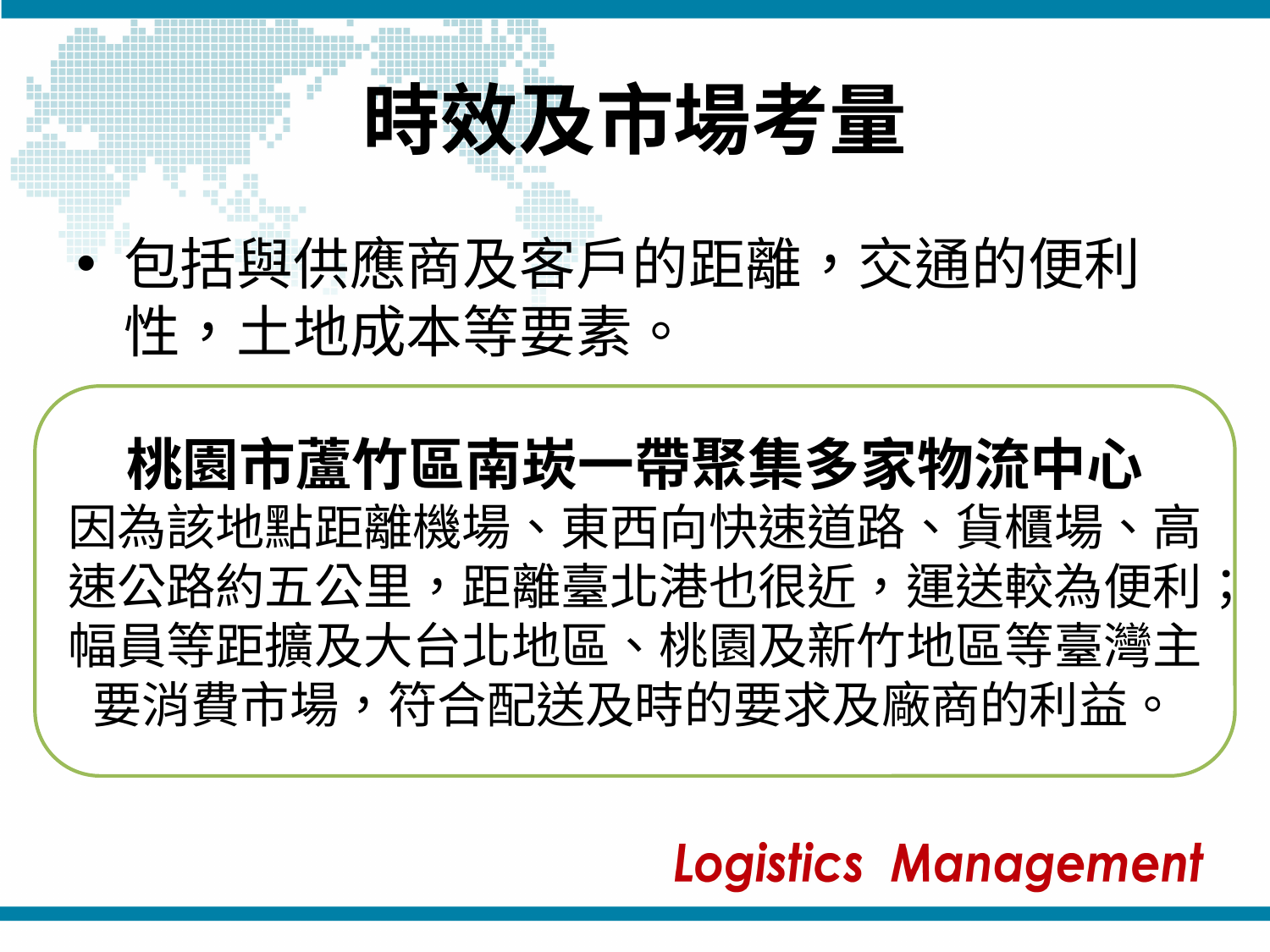

# 時效及市場考量
包括與供應商及客戶的距離，交通的便利性，土地成本等要素。
桃園市蘆竹區南崁一帶聚集多家物流中心
因為該地點距離機場、東西向快速道路、貨櫃場、高速公路約五公里，距離臺北港也很近，運送較為便利；幅員等距擴及大台北地區、桃園及新竹地區等臺灣主要消費市場，符合配送及時的要求及廠商的利益。